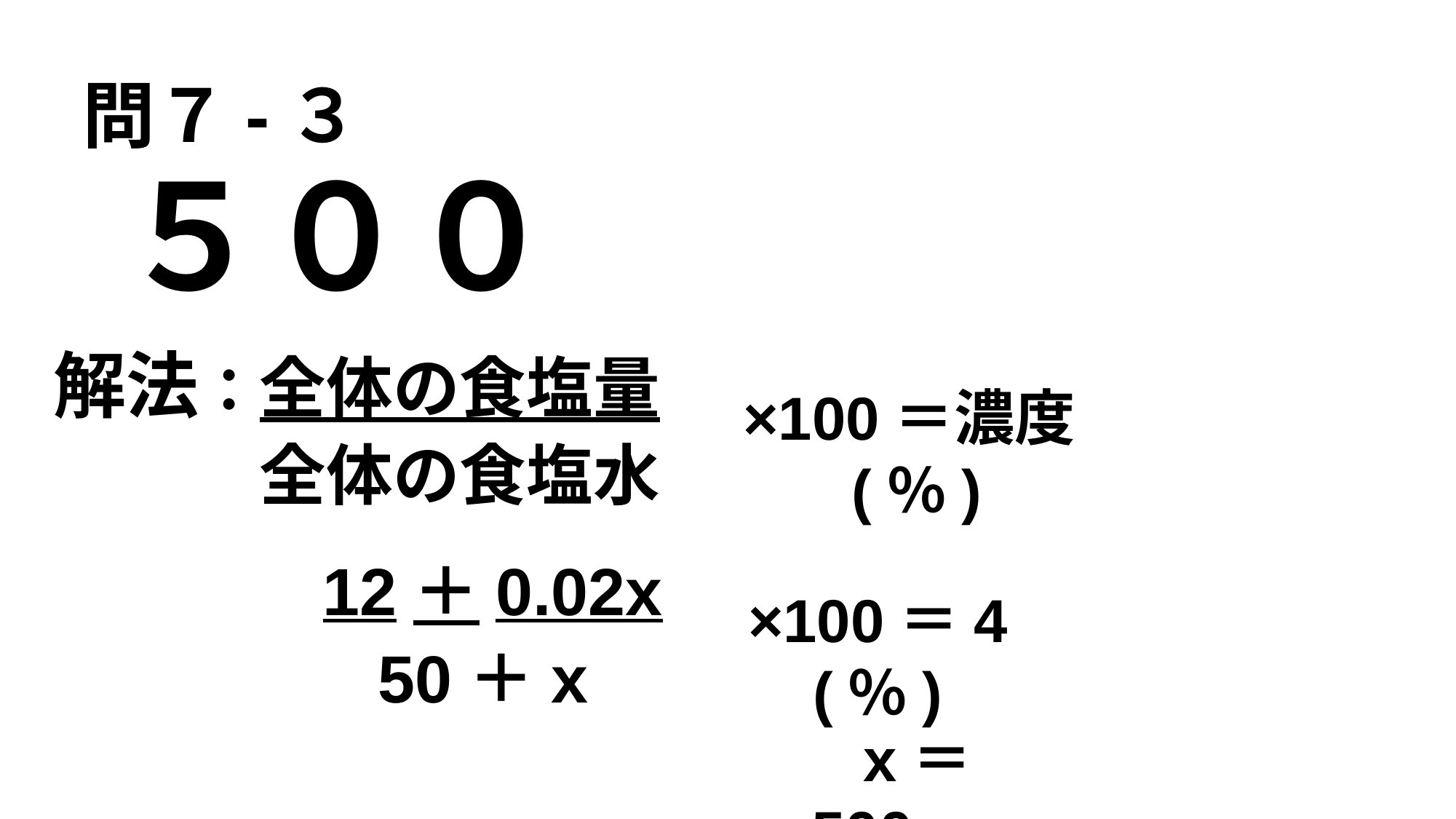

問７-３
５００
解法：全体の食塩量
　　　全体の食塩水
×100＝濃度(％)
　　　12＋0.02x
　　　    50＋x
×100＝4(％)
   x＝500